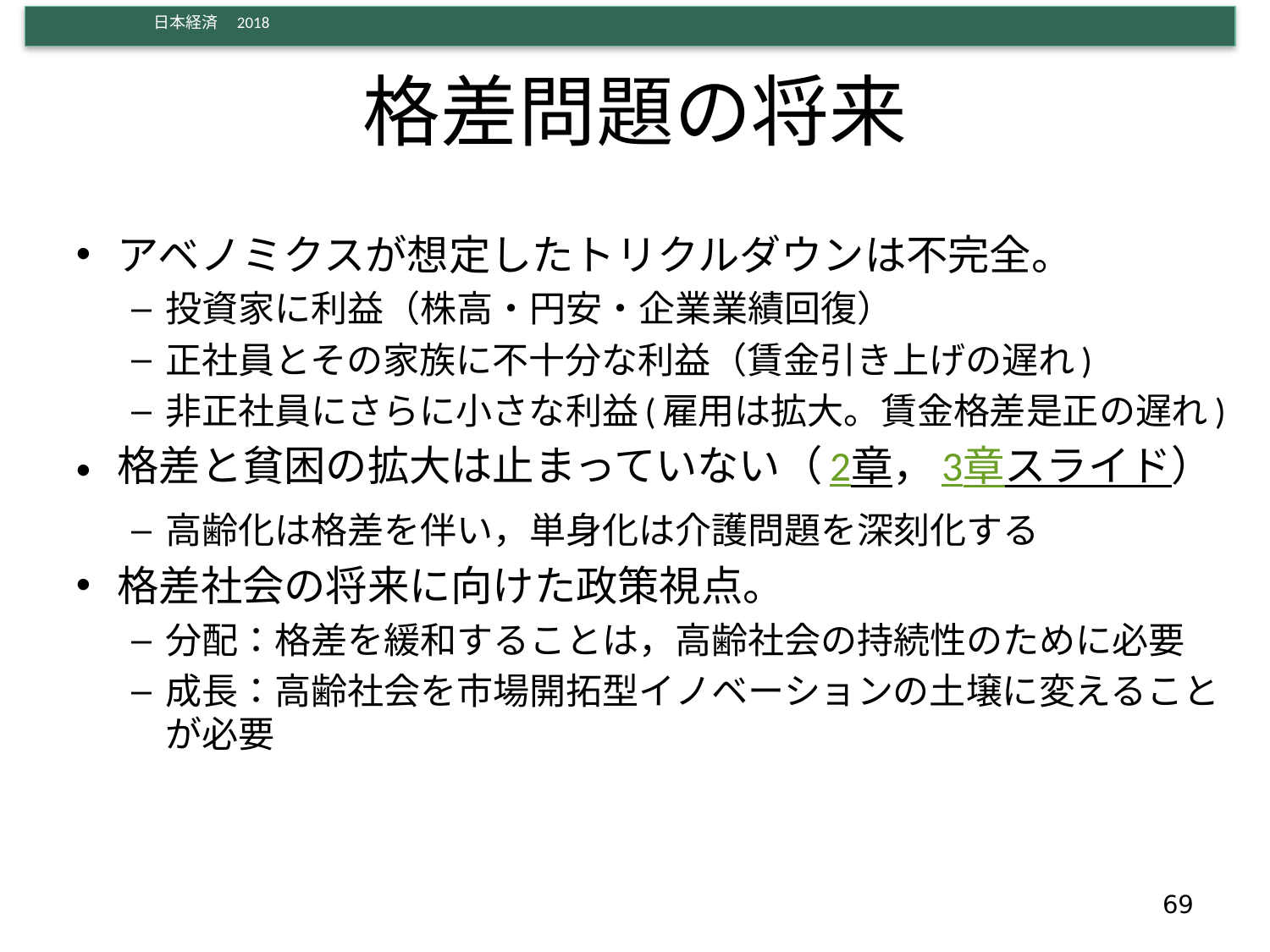

# 格差問題の将来
アベノミクスが想定したトリクルダウンは不完全。
投資家に利益（株高・円安・企業業績回復）
正社員とその家族に不十分な利益（賃金引き上げの遅れ)
非正社員にさらに小さな利益(雇用は拡大。賃金格差是正の遅れ)
格差と貧困の拡大は止まっていない（2章，3章スライド）
高齢化は格差を伴い，単身化は介護問題を深刻化する
格差社会の将来に向けた政策視点。
分配：格差を緩和することは，高齢社会の持続性のために必要
成長：高齢社会を市場開拓型イノベーションの土壌に変えることが必要

69